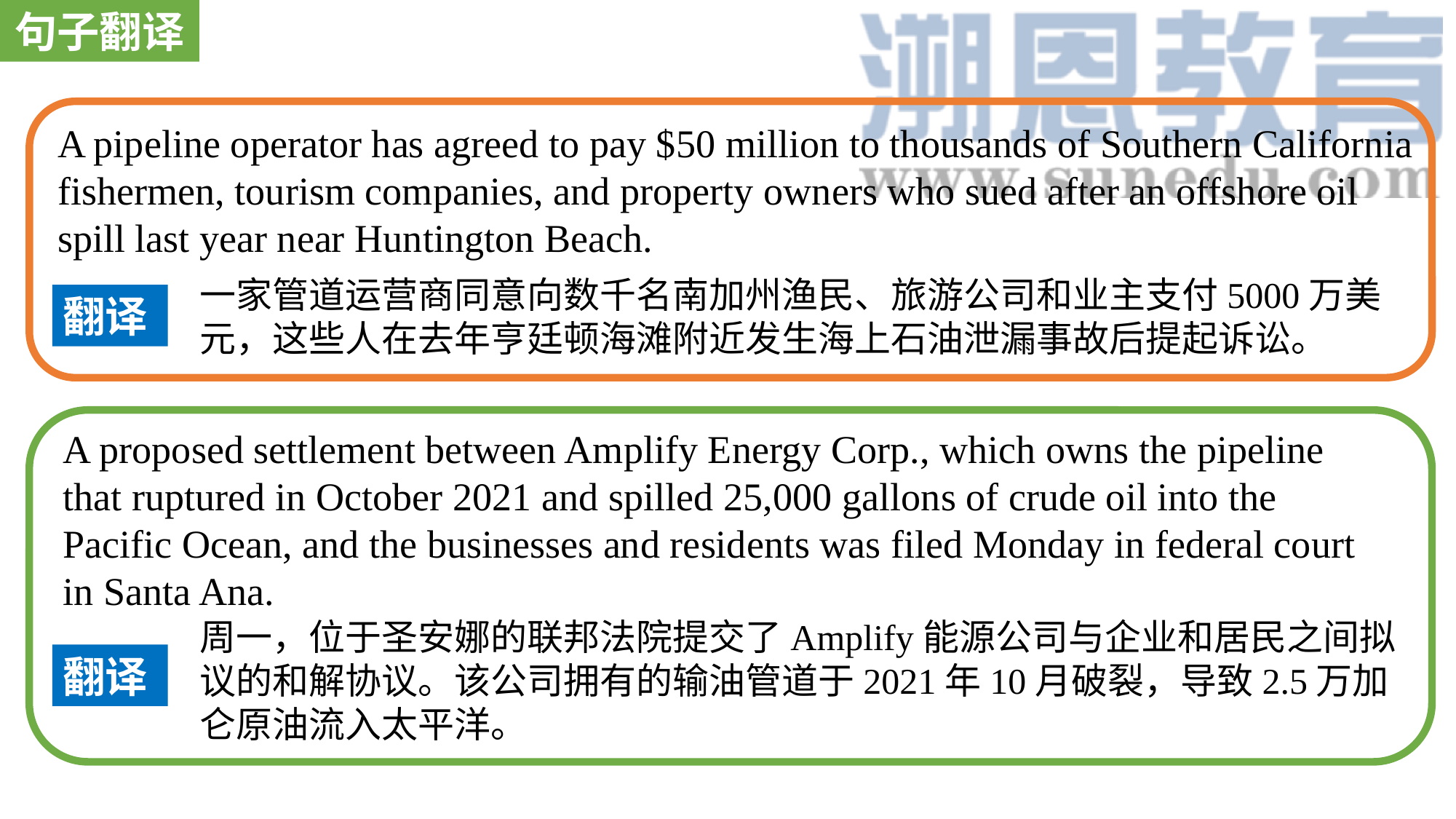

句子翻译

A pipeline operator has agreed to pay $50 million to thousands of Southern California fishermen, tourism companies, and property owners who sued after an offshore oil spill last year near Huntington Beach.
一家管道运营商同意向数千名南加州渔民、旅游公司和业主支付5000万美元，这些人在去年亨廷顿海滩附近发生海上石油泄漏事故后提起诉讼。
翻译

A proposed settlement between Amplify Energy Corp., which owns the pipeline that ruptured in October 2021 and spilled 25,000 gallons of crude oil into the Pacific Ocean, and the businesses and residents was filed Monday in federal court in Santa Ana.
周一，位于圣安娜的联邦法院提交了Amplify能源公司与企业和居民之间拟议的和解协议。该公司拥有的输油管道于2021年10月破裂，导致2.5万加仑原油流入太平洋。
翻译